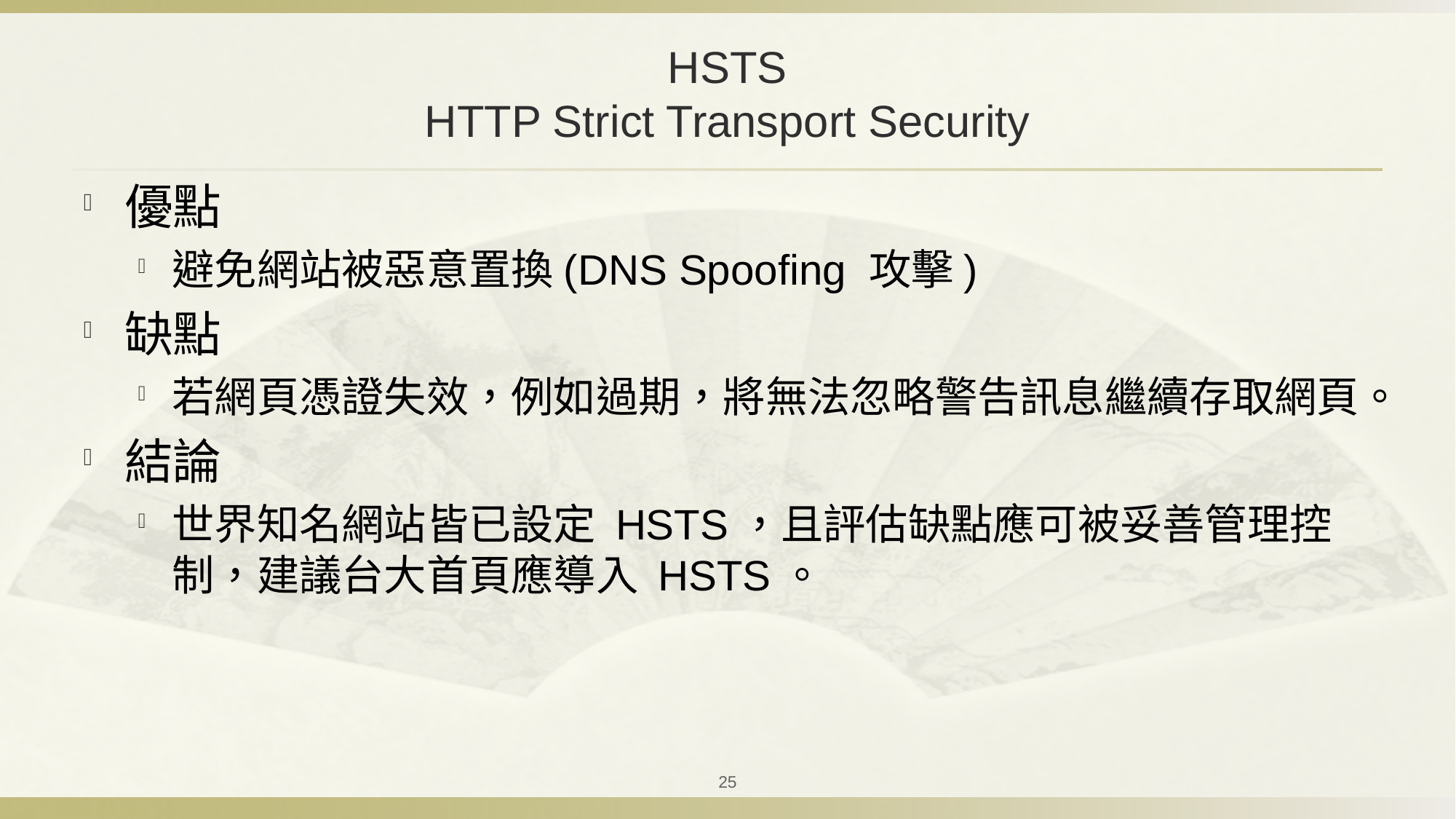

# HSTS HTTP Strict Transport Security
優點
避免網站被惡意置換(DNS Spoofing 攻擊)
缺點
若網頁憑證失效，例如過期，將無法忽略警告訊息繼續存取網頁。
結論
世界知名網站皆已設定 HSTS，且評估缺點應可被妥善管理控制，建議台大首頁應導入 HSTS。
25